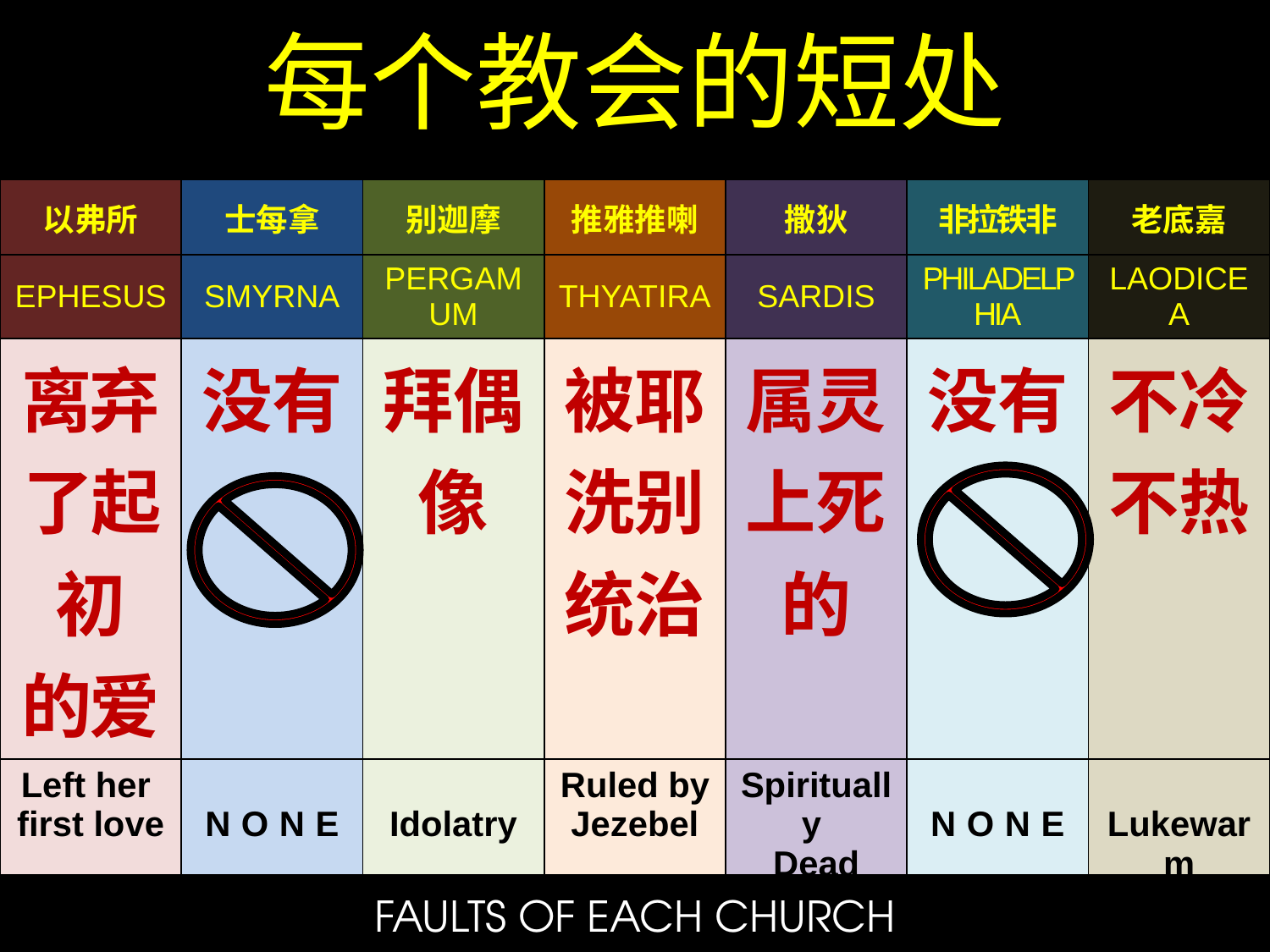

每个教会的短处
| 以弗所 | 士每拿 | 别迦摩 | 推雅推喇 | 撒狄 | 非拉铁非 | 老底嘉 |
| --- | --- | --- | --- | --- | --- | --- |
| EPHESUS | SMYRNA | PERGAMUM | THYATIRA | SARDIS | PHILADELPHIA | LAODICEA |
| 离弃 了起初 的爱 | 没有 | 拜偶像 | 被耶洗别统治 | 属灵上死的 | 没有 | 不冷 不热 |
| Left her first love | NONE | Idolatry | Ruled by Jezebel | Spiritually Dead | NONE | Lukewarm |

FAULTS OF EACH CHURCH